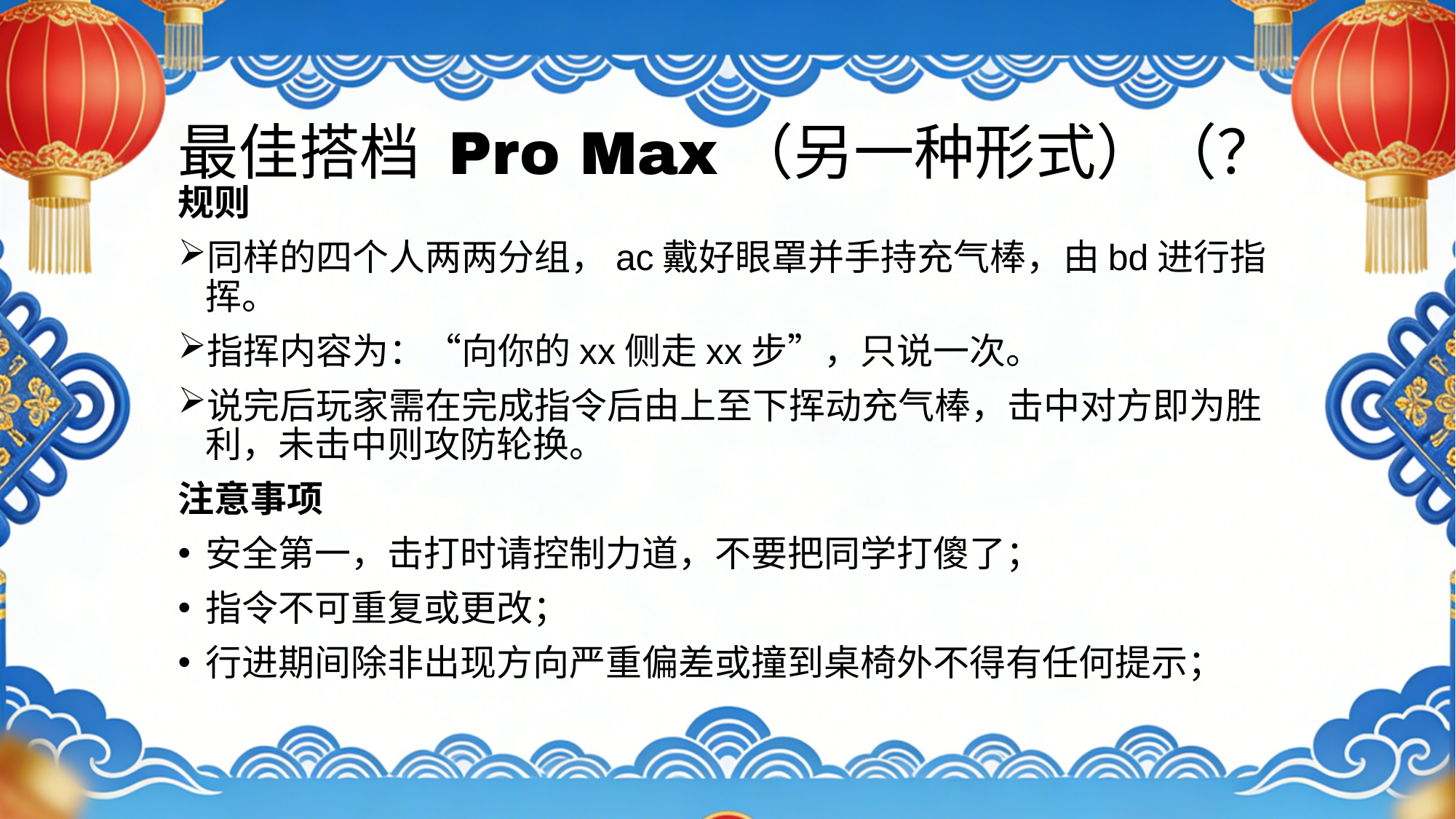

# 最佳搭档 Pro Max（另一种形式）（？
规则
同样的四个人两两分组，ac戴好眼罩并手持充气棒，由bd进行指挥。
指挥内容为：“向你的xx侧走xx步”，只说一次。
说完后玩家需在完成指令后由上至下挥动充气棒，击中对方即为胜利，未击中则攻防轮换。
注意事项
安全第一，击打时请控制力道，不要把同学打傻了；
指令不可重复或更改；
行进期间除非出现方向严重偏差或撞到桌椅外不得有任何提示；